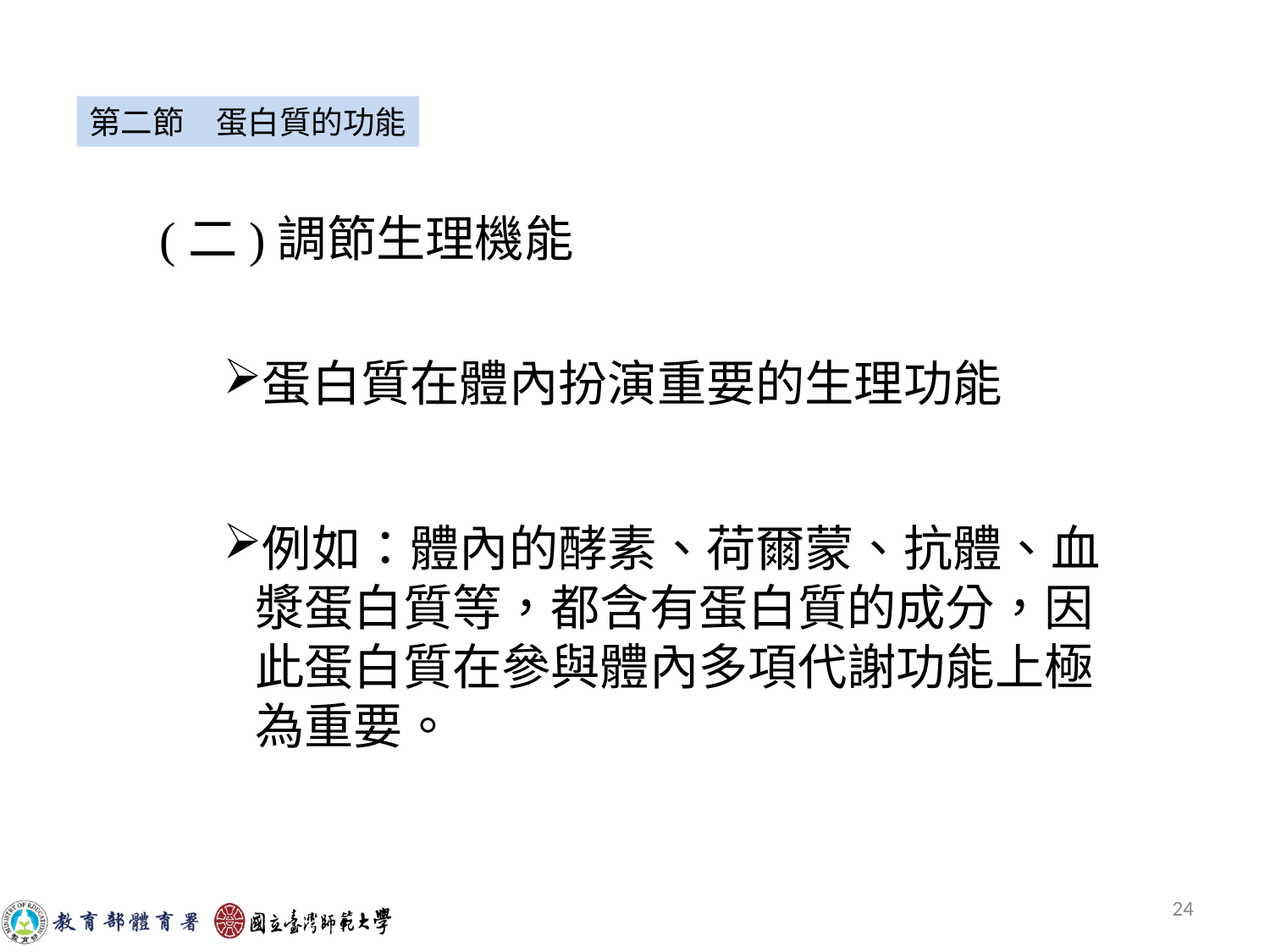

第二節　蛋白質的功能
(二)調節生理機能

蛋白質在體內扮演重要的生理功能

例如：體內的酵素、荷爾蒙、抗體、血漿蛋白質等，都含有蛋白質的成分，因此蛋白質在參與體內多項代謝功能上極為重要。
24